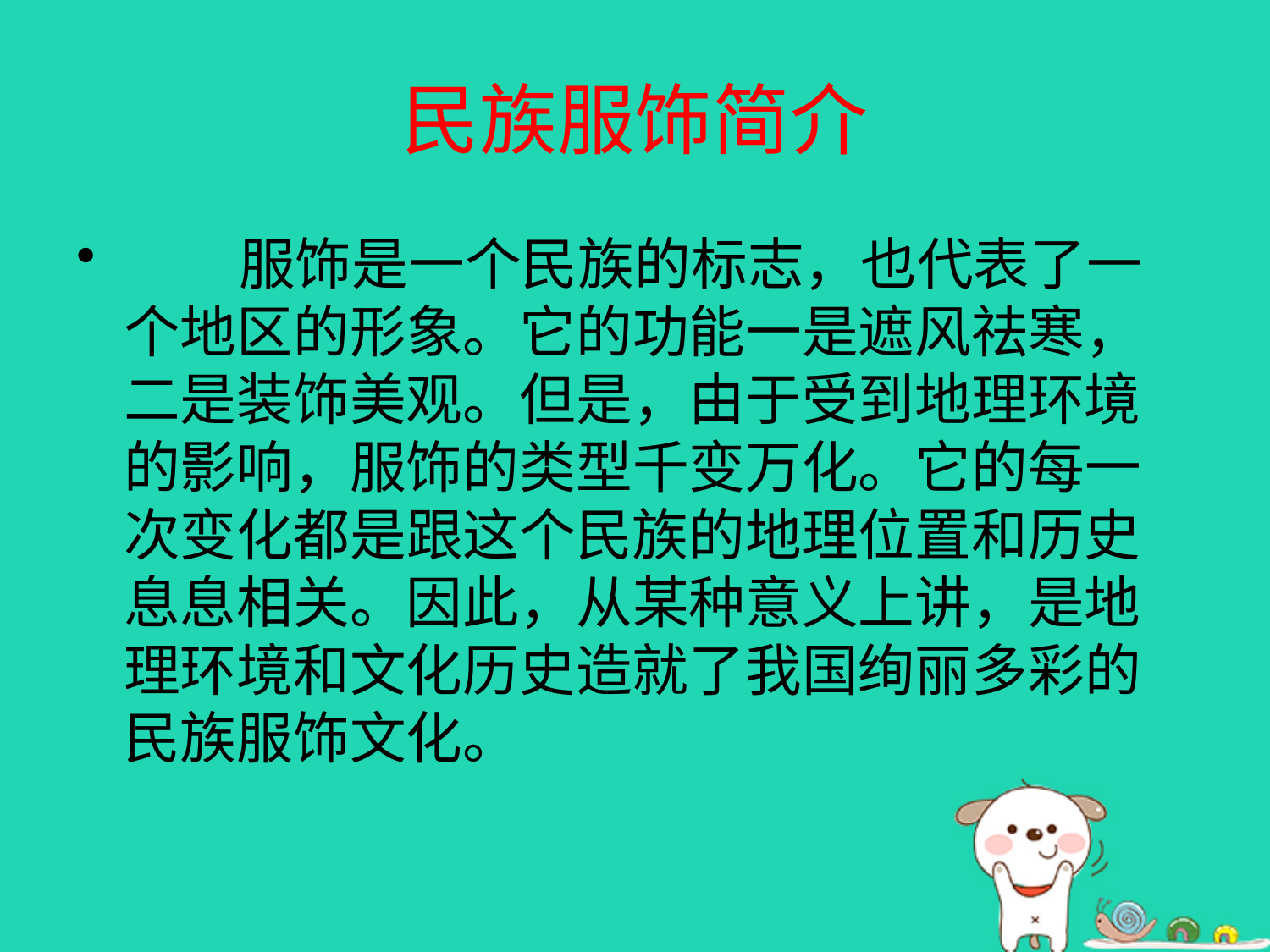

# 民族服饰简介
        服饰是一个民族的标志，也代表了一个地区的形象。它的功能一是遮风祛寒，二是装饰美观。但是，由于受到地理环境的影响，服饰的类型千变万化。它的每一次变化都是跟这个民族的地理位置和历史息息相关。因此，从某种意义上讲，是地理环境和文化历史造就了我国绚丽多彩的民族服饰文化。